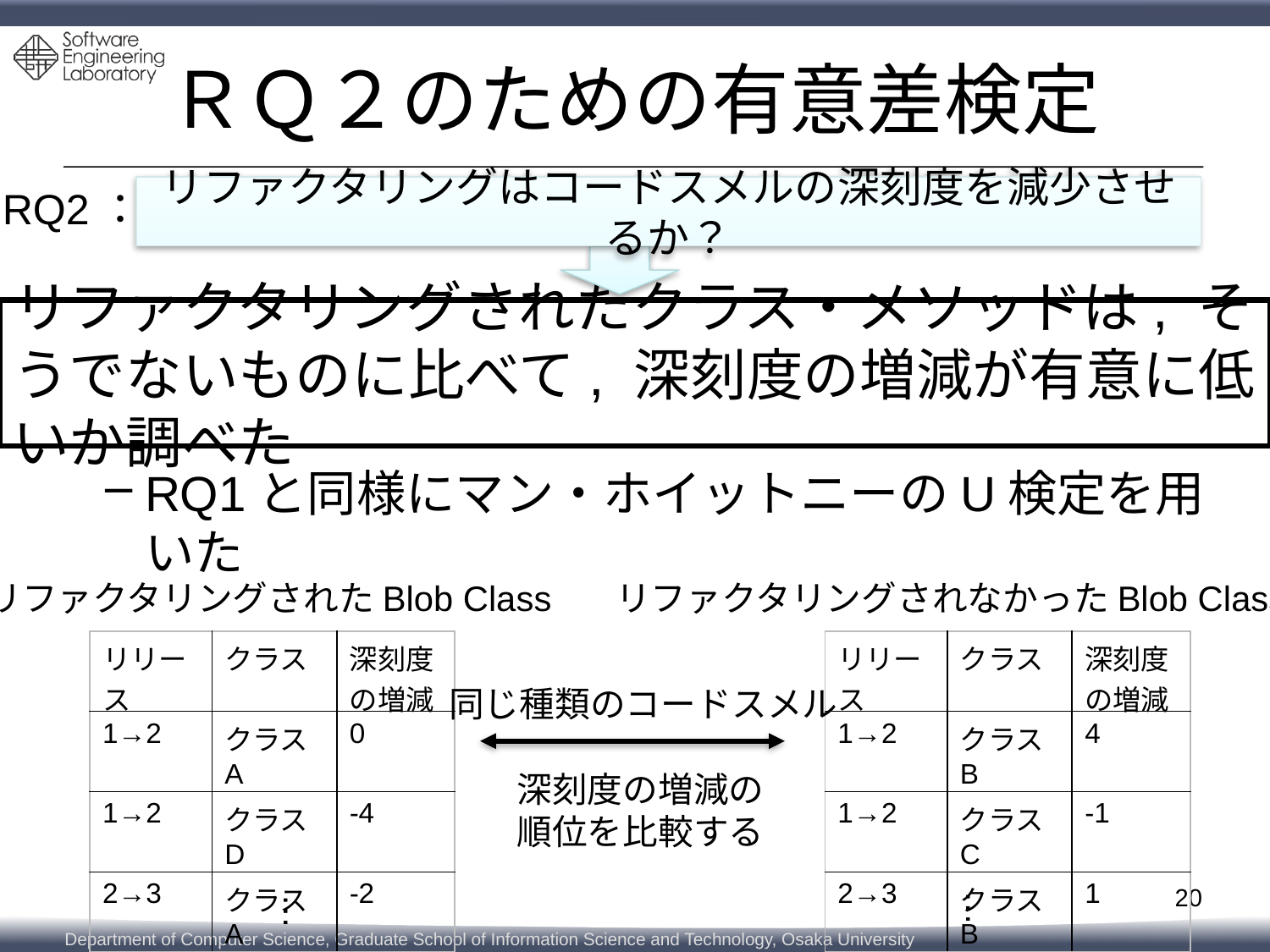

# ＲＱ２のための有意差検定
RQ2：
リファクタリングはコードスメルの深刻度を減少させるか？

リファクタリングされたクラス・メソッドは, そうでないものに比べて, 深刻度の増減が有意に低いか調べた
RQ1と同様にマン・ホイットニーのU検定を用いた
リファクタリングされたBlob Class
リファクタリングされなかったBlob Class
| リリース | クラス | 深刻度の増減 |
| --- | --- | --- |
| 1→2 | クラスA | 0 |
| 1→2 | クラスD | -4 |
| 2→3 | クラスA | -2 |
| リリース | クラス | 深刻度 の増減 |
| --- | --- | --- |
| 1→2 | クラスB | 4 |
| 1→2 | クラスC | -1 |
| 2→3 | クラスB | 1 |
同じ種類のコードスメル
深刻度の増減の
順位を比較する
20
…
…